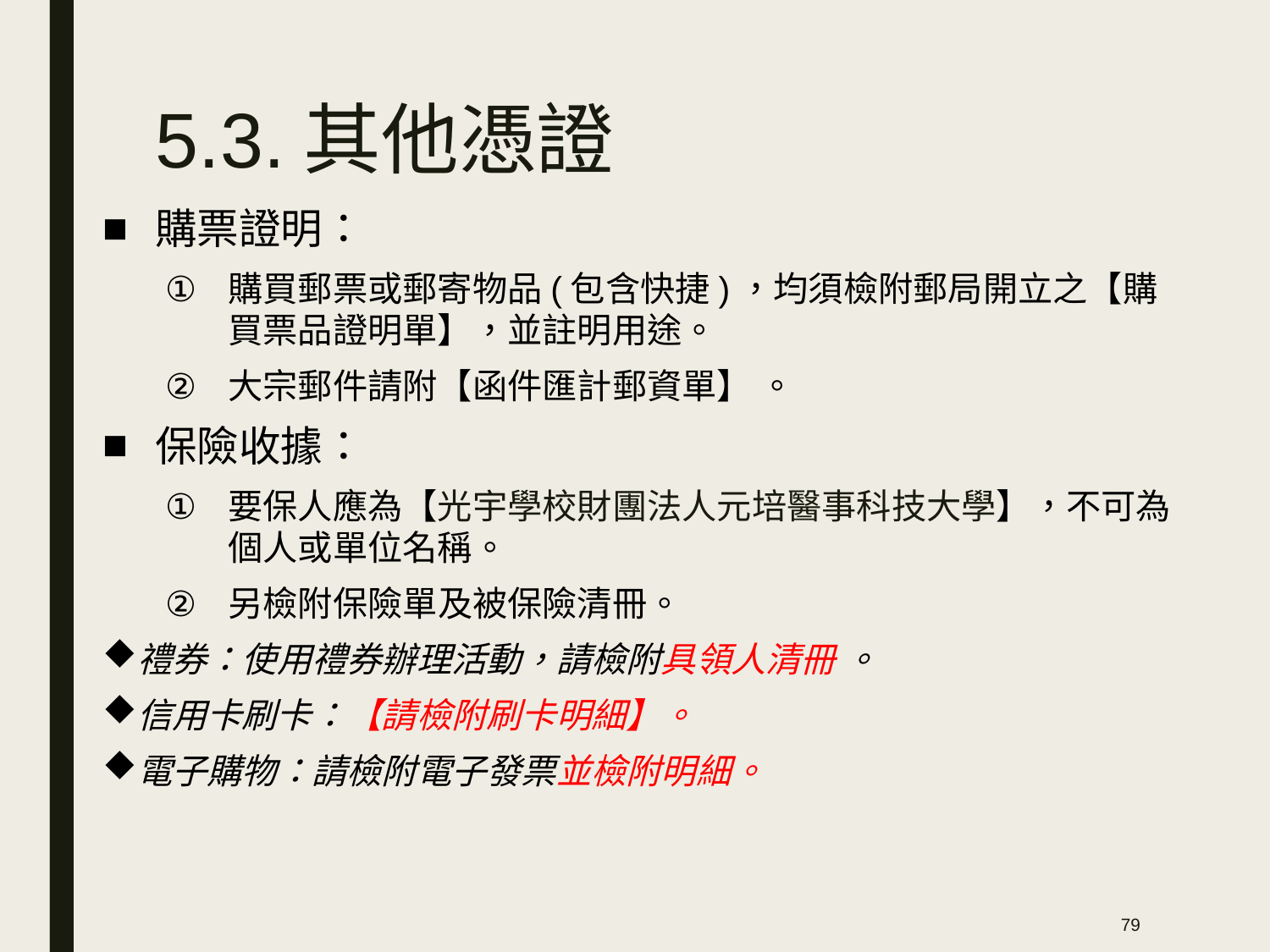

# 5.3.其他憑證
購票證明：
購買郵票或郵寄物品(包含快捷)，均須檢附郵局開立之【購買票品證明單】，並註明用途。
大宗郵件請附【函件匯計郵資單】 。
保險收據：
要保人應為【光宇學校財團法人元培醫事科技大學】，不可為個人或單位名稱。
另檢附保險單及被保險清冊。
禮券：使用禮券辦理活動，請檢附具領人清冊 。
信用卡刷卡：【請檢附刷卡明細】。
電子購物：請檢附電子發票並檢附明細。

79